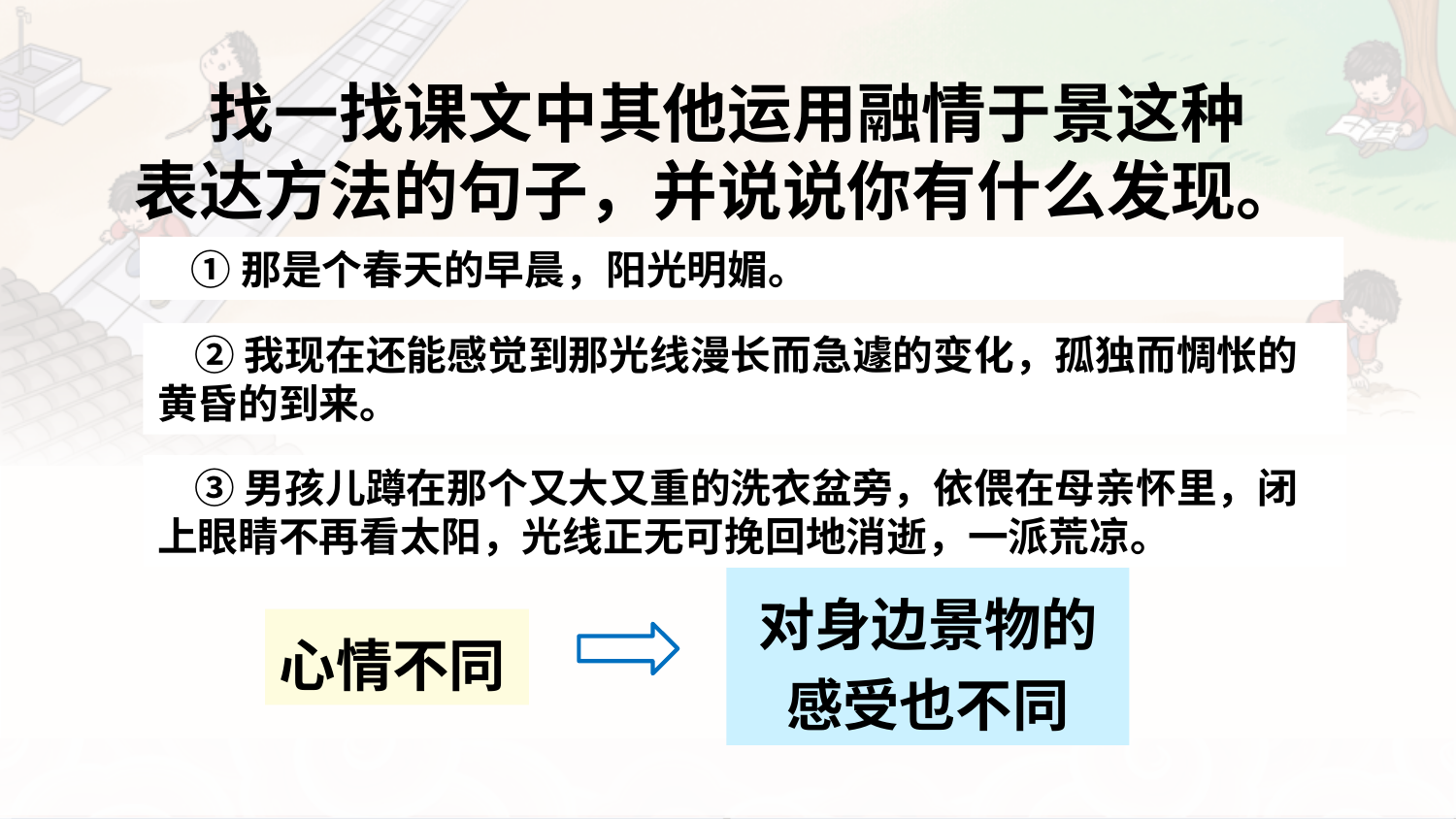

找一找课文中其他运用融情于景这种表达方法的句子，并说说你有什么发现。
    ①那是个春天的早晨，阳光明媚。
    ②我现在还能感觉到那光线漫长而急遽的变化，孤独而惆怅的黄昏的到来。
    ③男孩儿蹲在那个又大又重的洗衣盆旁，依偎在母亲怀里，闭上眼睛不再看太阳，光线正无可挽回地消逝，一派荒凉。
对身边景物的
感受也不同
心情不同